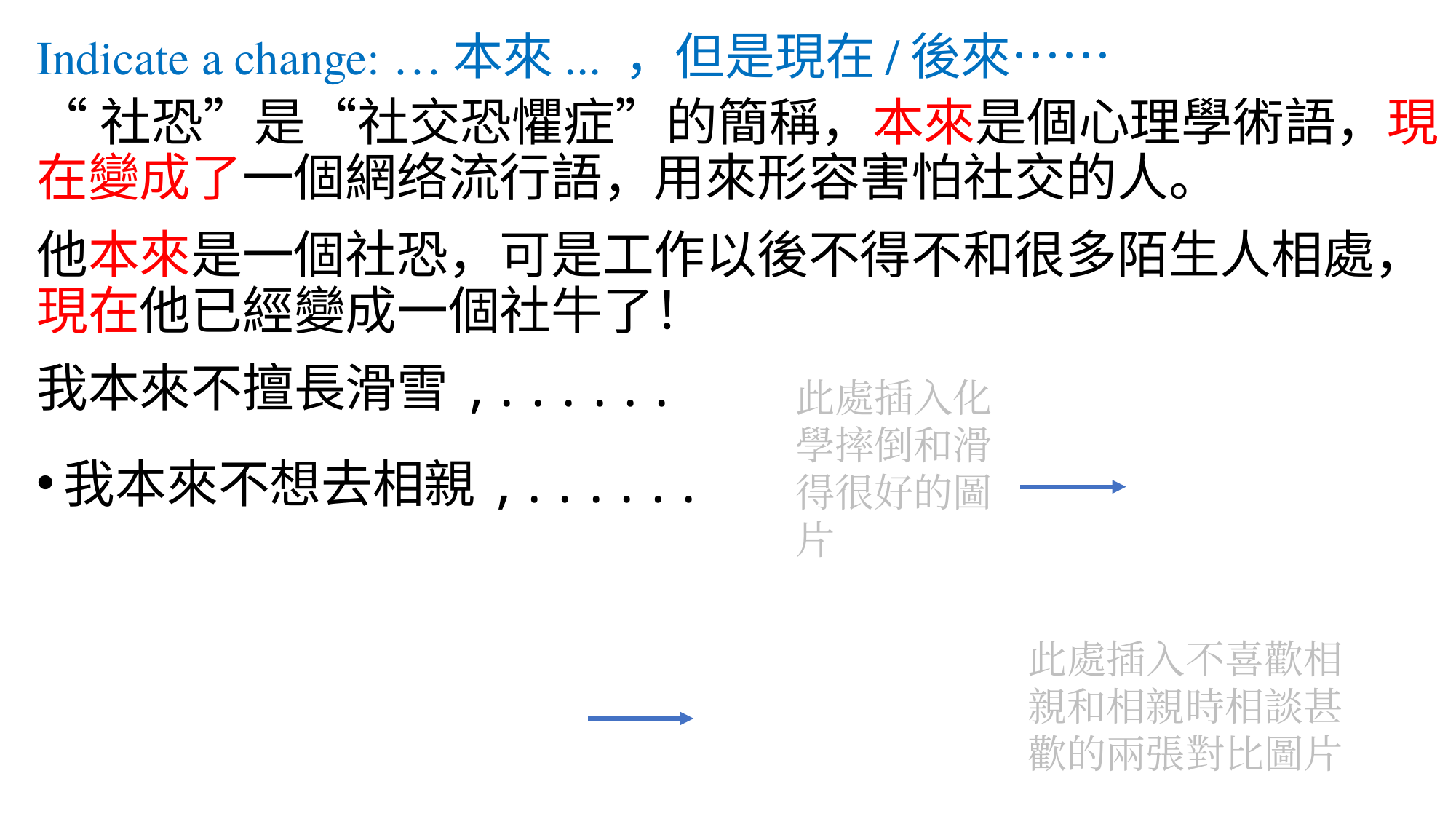

# Indicate a change: …本來... ，但是現在/後來……
“社恐”是“社交恐懼症”的簡稱，本來是個心理學術語，現在變成了一個網络流行語，用來形容害怕社交的人。
他本來是一個社恐，可是工作以後不得不和很多陌生人相處，現在他已經變成一個社牛了！
我本來不擅長滑雪,......
我本來不想去相親,......

此處插入化學摔倒和滑得很好的圖片

此處插入不喜歡相親和相親時相談甚歡的兩張對比圖片